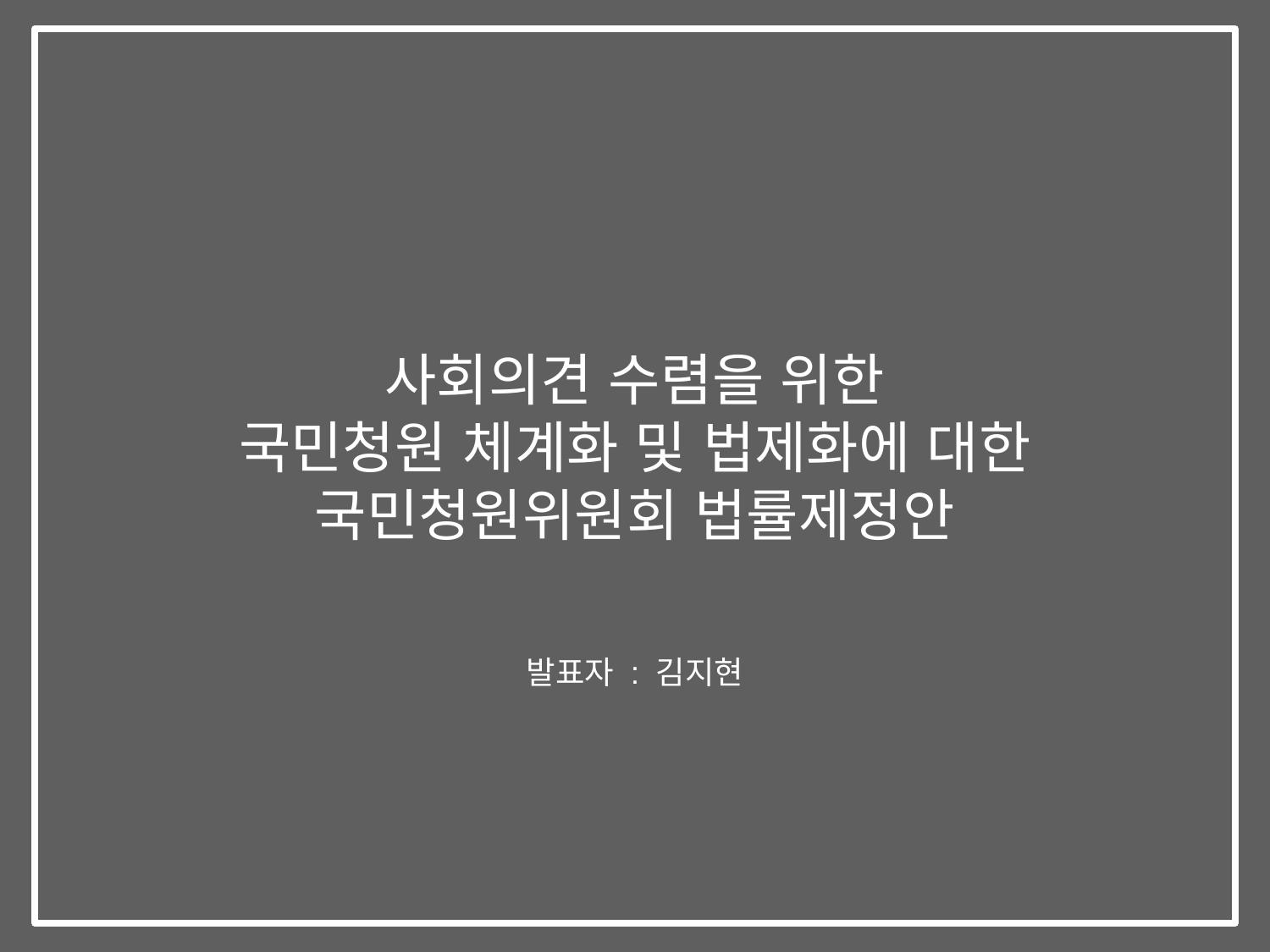

사회의견 수렴을 위한
국민청원 체계화 및 법제화에 대한
국민청원위원회 법률제정안
발표자 : 김지현